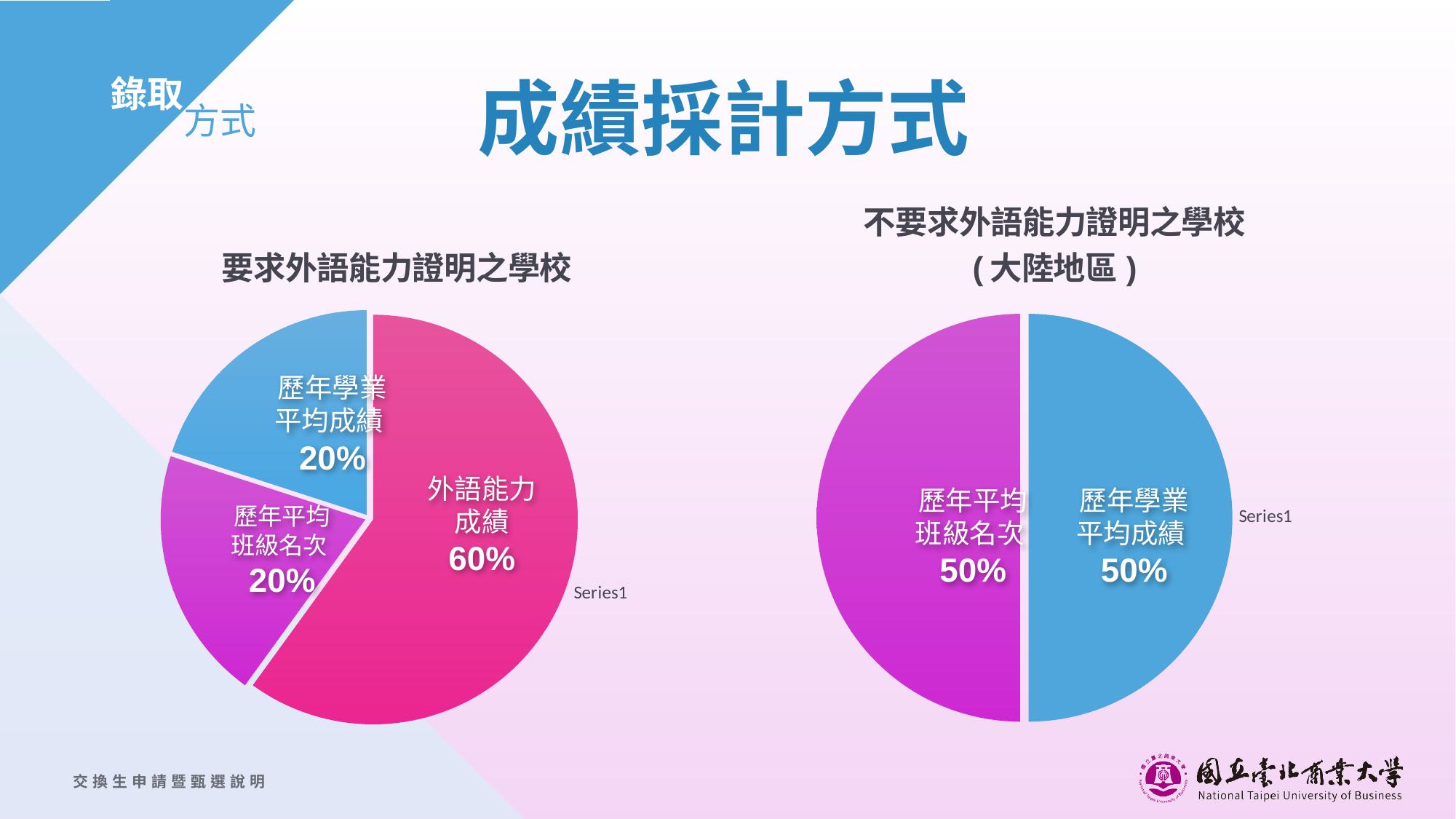

# 成績採計方式
錄取
　　方式

### Chart: 不要求外語能力證明之學校
(大陸地區)

| Category | 不要求外語能力證明之學校
(大陸地區) |
|---|---|
|  | 0.5 |
|  | 0.5 |

### Chart: 要求外語能力證明之學校

| Category | 要求外語能力證明之學校 |
|---|---|
|  | 0.6 |
|  | 0.2 |
|  | 0.2 |
歷年學業平均成績20%
外語能力成績
60%
歷年學業平均成績50%
歷年平均班級名次50%
歷年平均班級名次20%